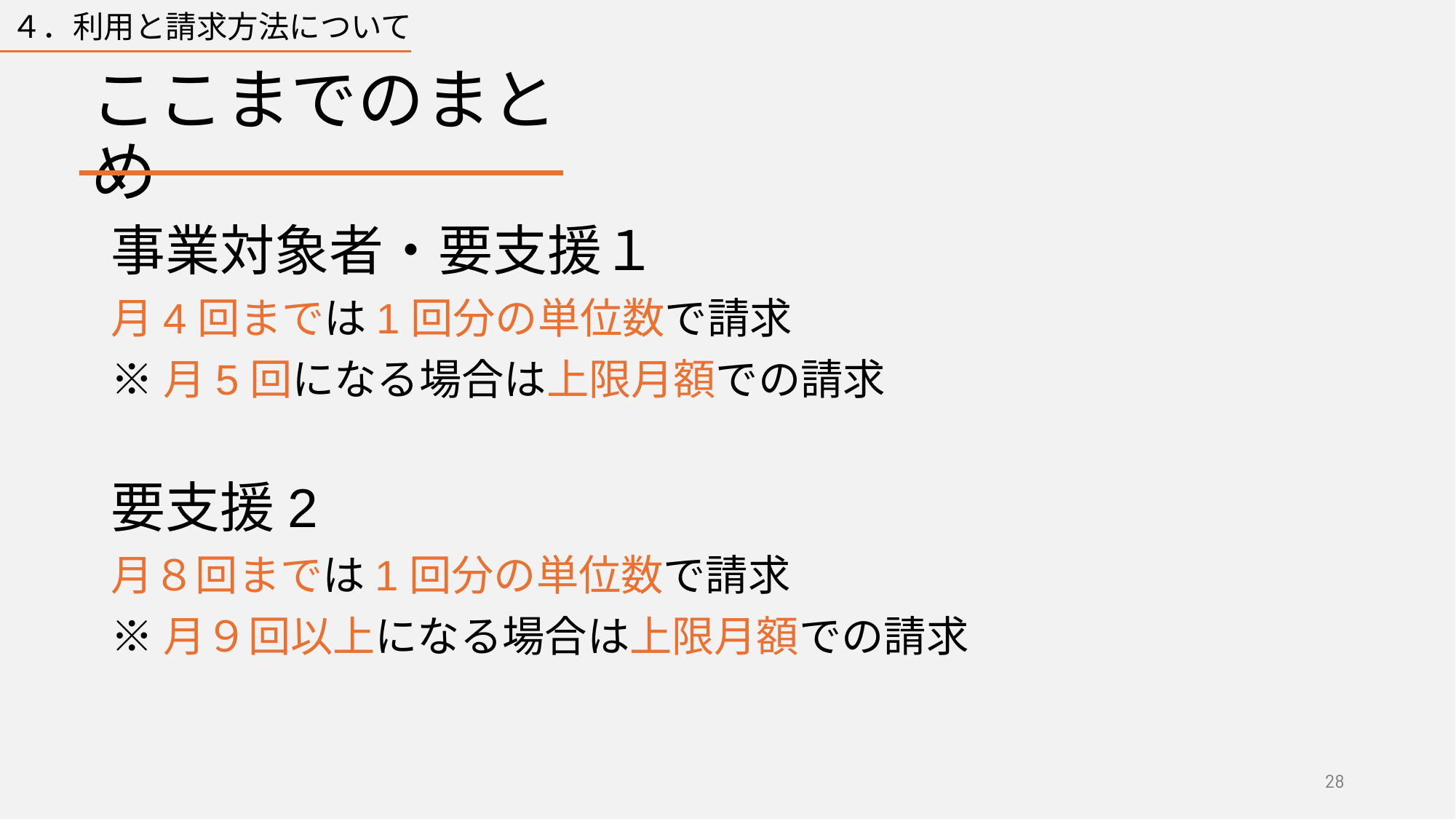

４．利用と請求方法について
ここまでのまとめ
事業対象者・要支援１
月4回までは1回分の単位数で請求
※月5回になる場合は上限月額での請求

要支援2
月８回までは1回分の単位数で請求
※月９回以上になる場合は上限月額での請求

28